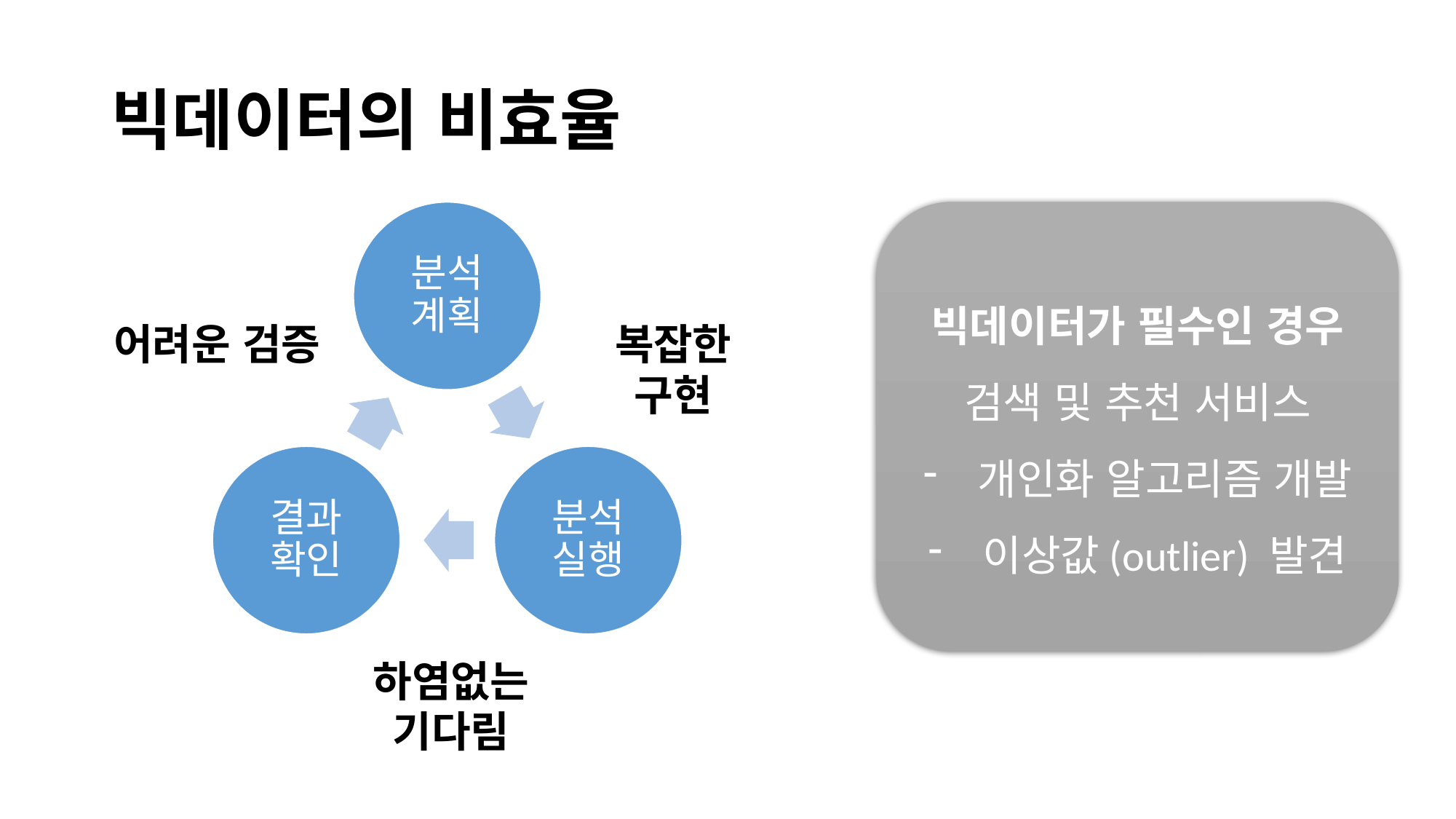

# 빅데이터의 비효율
빅데이터가 필수인 경우 검색 및 추천 서비스
개인화 알고리즘 개발
이상값(outlier) 발견
분석 계획

분석 실행

결과 확인

어려운 검증
복잡한 구현
하염없는 기다림